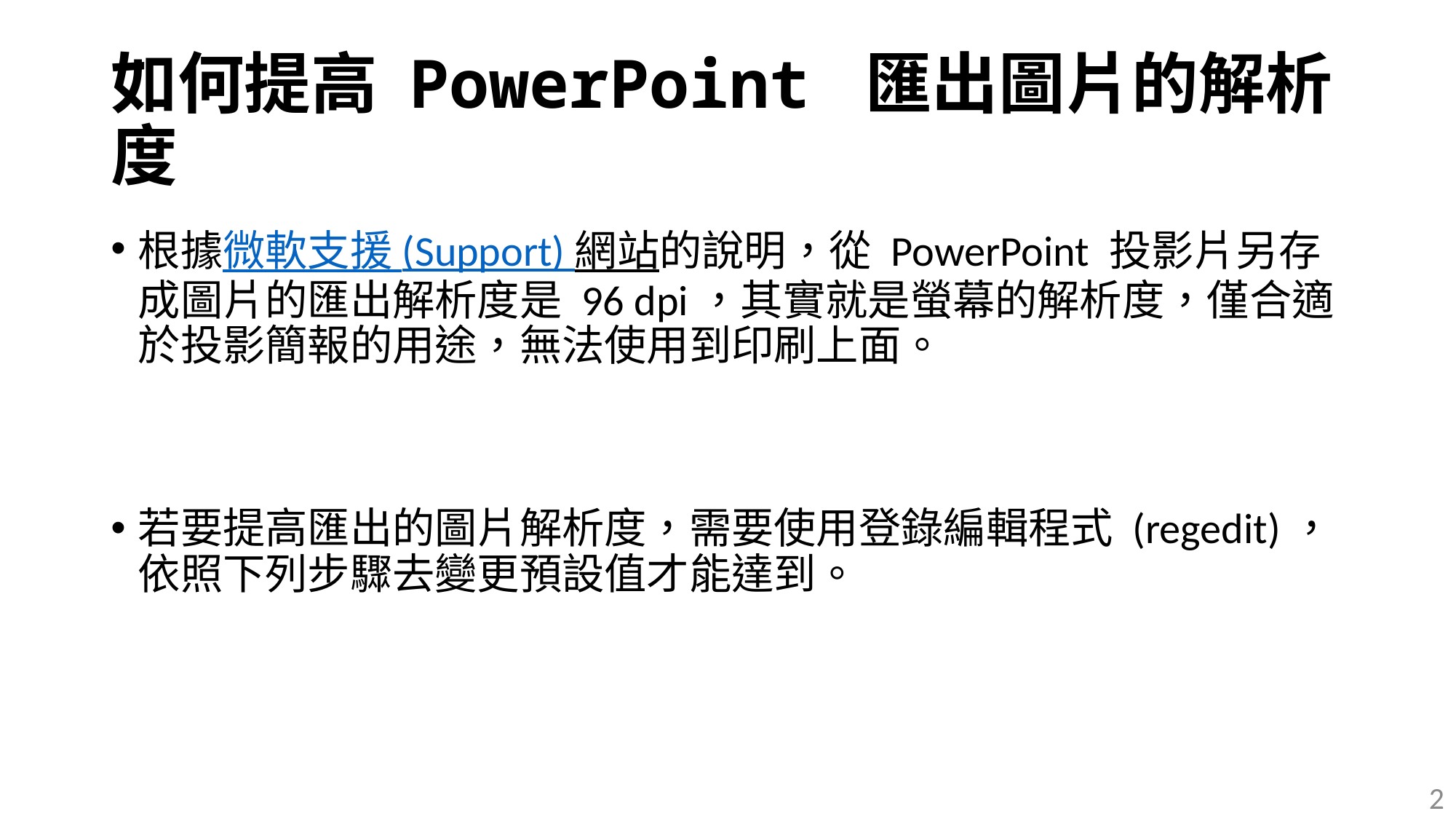

# 如何提高 PowerPoint 匯出圖片的解析度
根據微軟支援 (Support) 網站的說明，從 PowerPoint 投影片另存成圖片的匯出解析度是 96 dpi，其實就是螢幕的解析度，僅合適於投影簡報的用途，無法使用到印刷上面。

若要提高匯出的圖片解析度，需要使用登錄編輯程式 (regedit)，依照下列步驟去變更預設值才能達到。

2